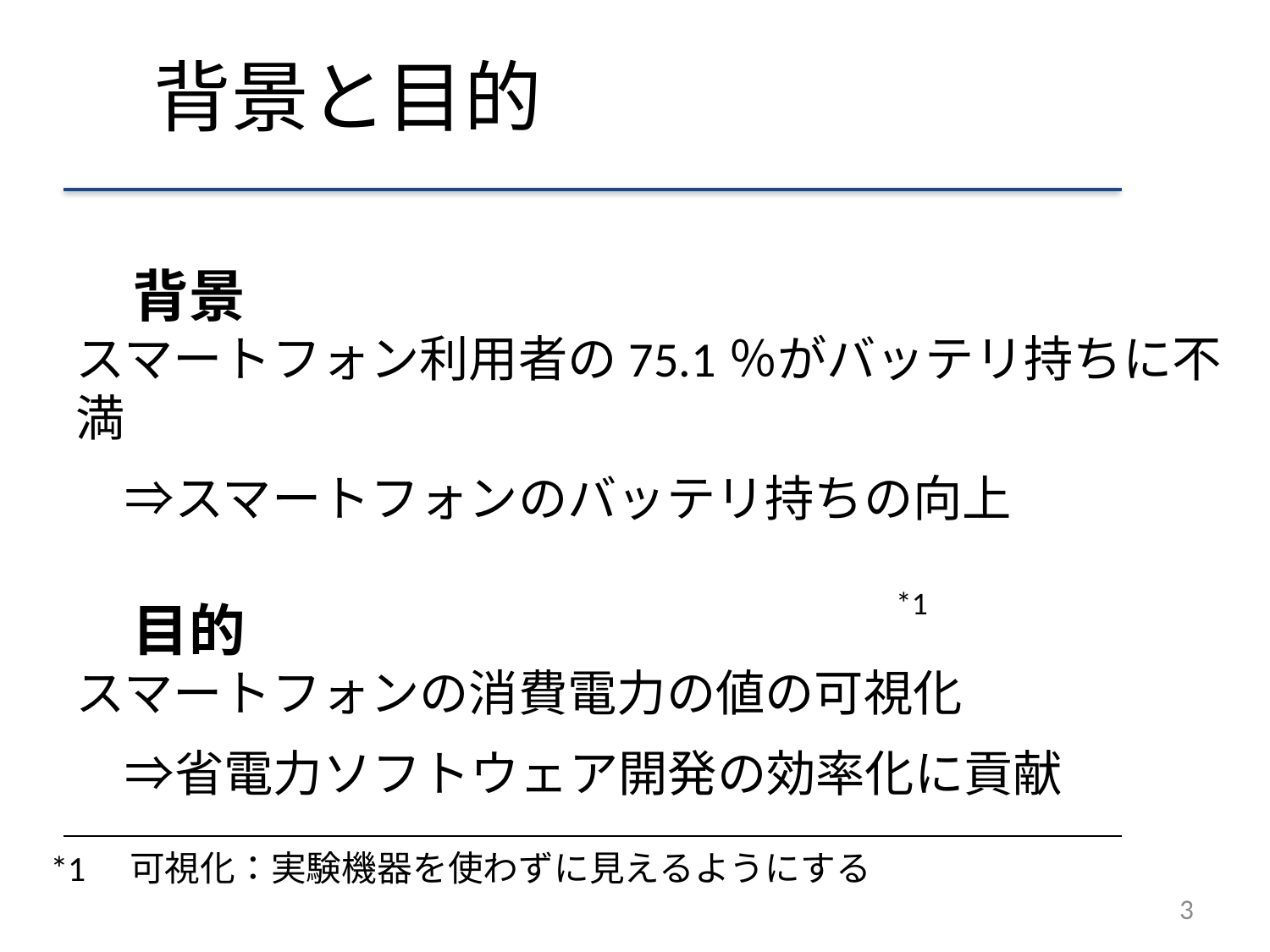

# 背景と目的
　背景
スマートフォン利用者の75.1％がバッテリ持ちに不満

　⇒スマートフォンのバッテリ持ちの向上

　目的
スマートフォンの消費電力の値の可視化
　⇒省電力ソフトウェア開発の効率化に貢献

*1
*1　可視化：実験機器を使わずに見えるようにする
3